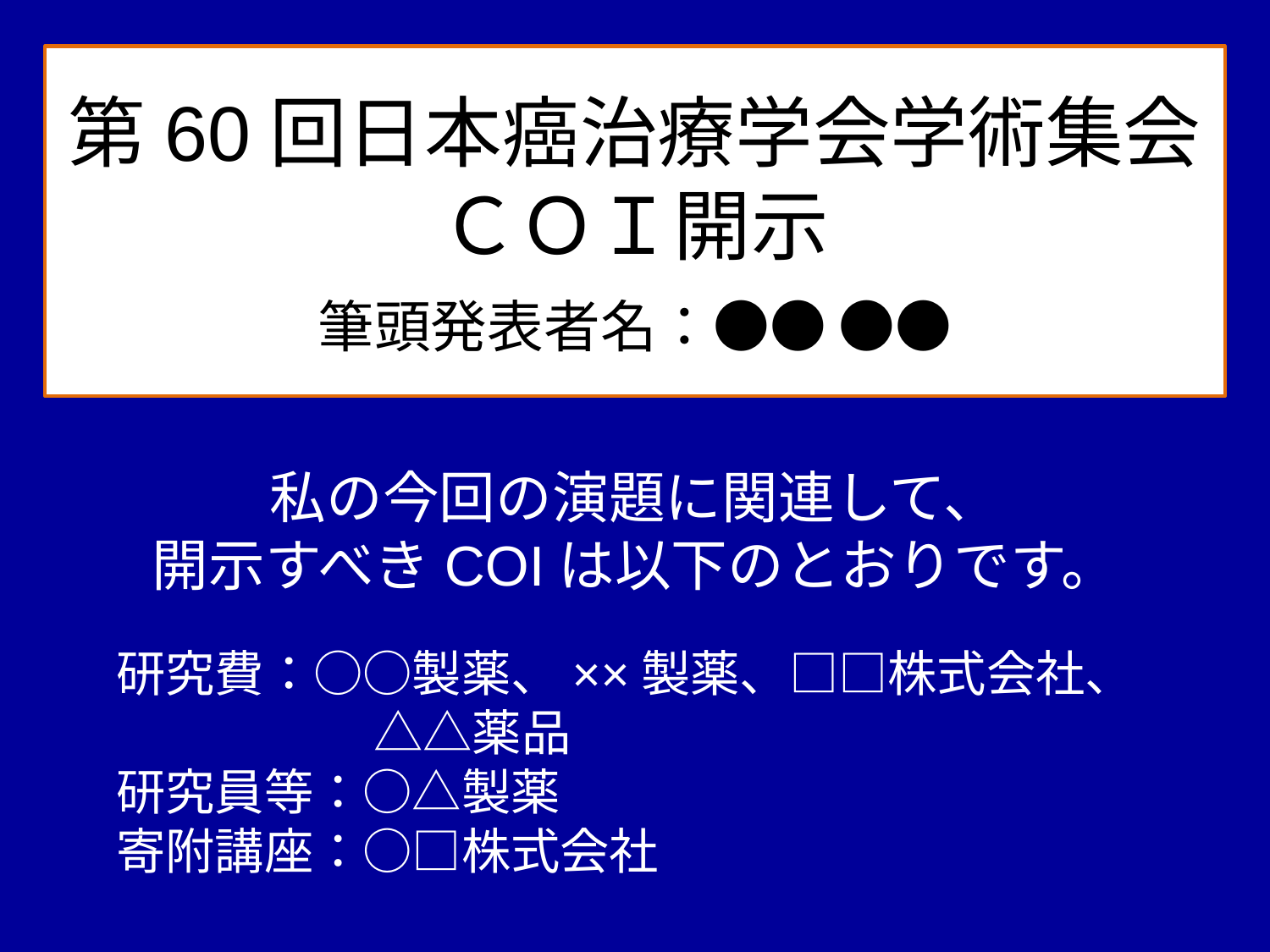

第60回日本癌治療学会学術集会
ＣＯＩ開示
筆頭発表者名：●● ●●
私の今回の演題に関連して、
開示すべきCOIは以下のとおりです。
研究費：○○製薬、××製薬、□□株式会社、
　　　　　 △△薬品
研究員等：○△製薬
寄附講座：○□株式会社